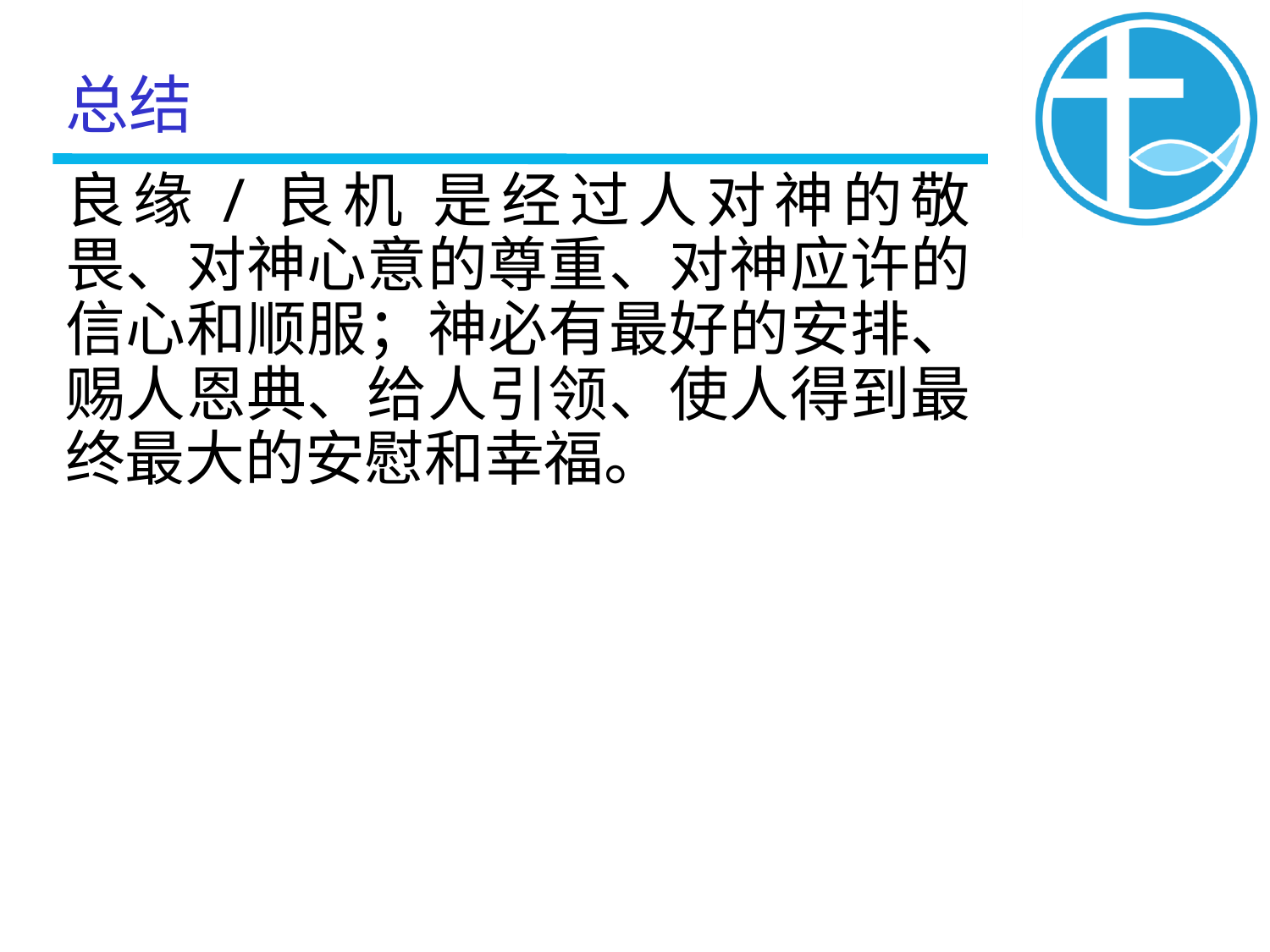

总结
良缘/良机 是经过人对神的敬畏、对神心意的尊重、对神应许的信心和顺服；神必有最好的安排、赐人恩典、给人引领、使人得到最终最大的安慰和幸福。